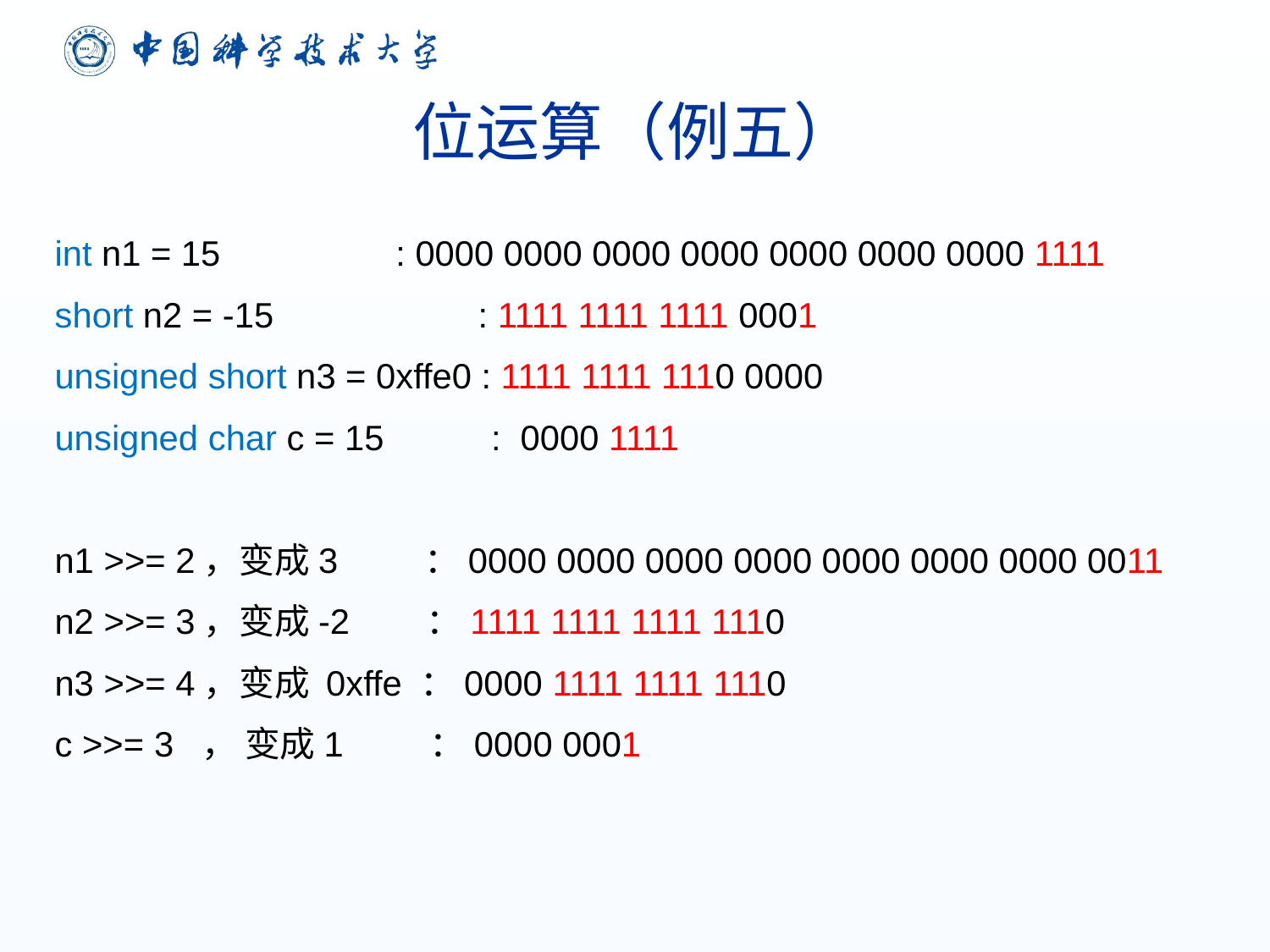

# 位运算（例五）
int n1 = 15                  : 0000 0000 0000 0000 0000 0000 0000 1111
short n2 = -15                     : 1111 1111 1111 0001
unsigned short n3 = 0xffe0 : 1111 1111 1110 0000
unsigned char c = 15           :  0000 1111

n1 >>= 2，变成3        ：0000 0000 0000 0000 0000 0000 0000 0011
n2 >>= 3，变成-2       ：1111 1111 1111 1110
n3 >>= 4，变成 0xffe ：0000 1111 1111 1110
c >>= 3  ， 变成1        ：0000 0001